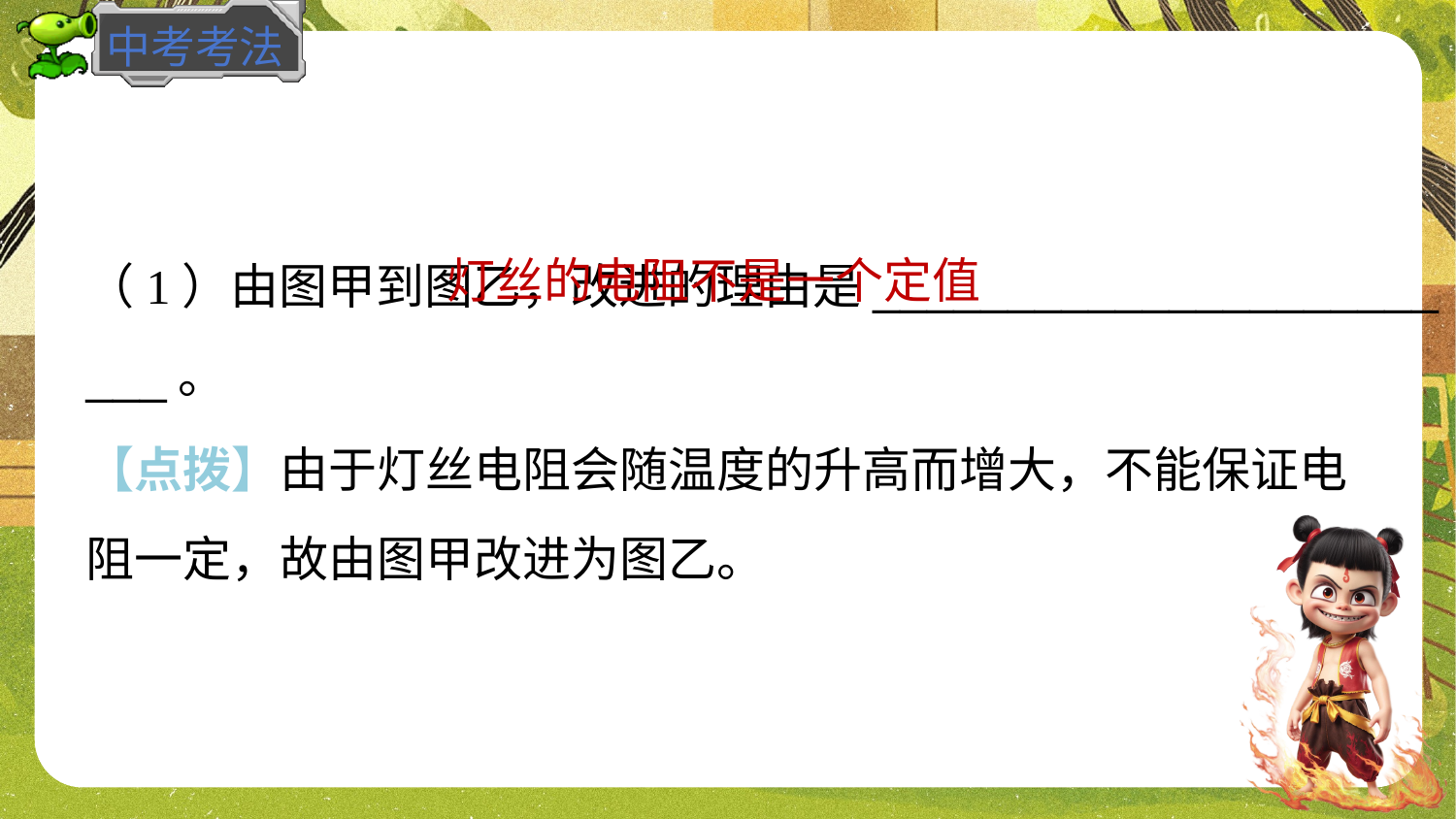

灯丝的电阻不是一个定值
（1）由图甲到图乙，改进的理由是_____________________
___。
【点拨】由于灯丝电阻会随温度的升高而增大，不能保证电
阻一定，故由图甲改进为图乙。